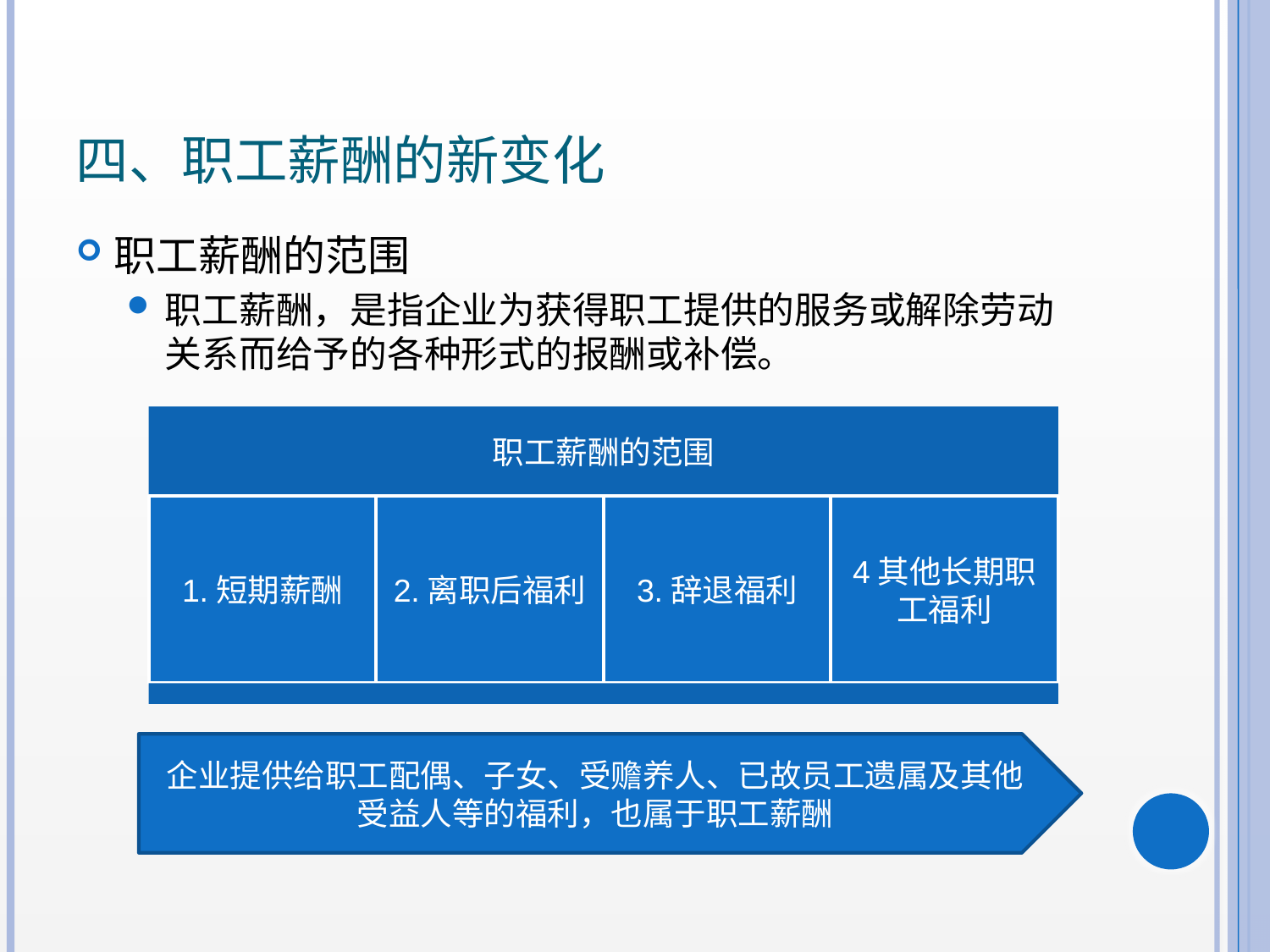

# 四、职工薪酬的新变化
职工薪酬的范围
职工薪酬，是指企业为获得职工提供的服务或解除劳动关系而给予的各种形式的报酬或补偿。
职工薪酬的范围
1.短期薪酬
2.离职后福利
3.辞退福利
4其他长期职工福利
企业提供给职工配偶、子女、受赡养人、已故员工遗属及其他受益人等的福利，也属于职工薪酬